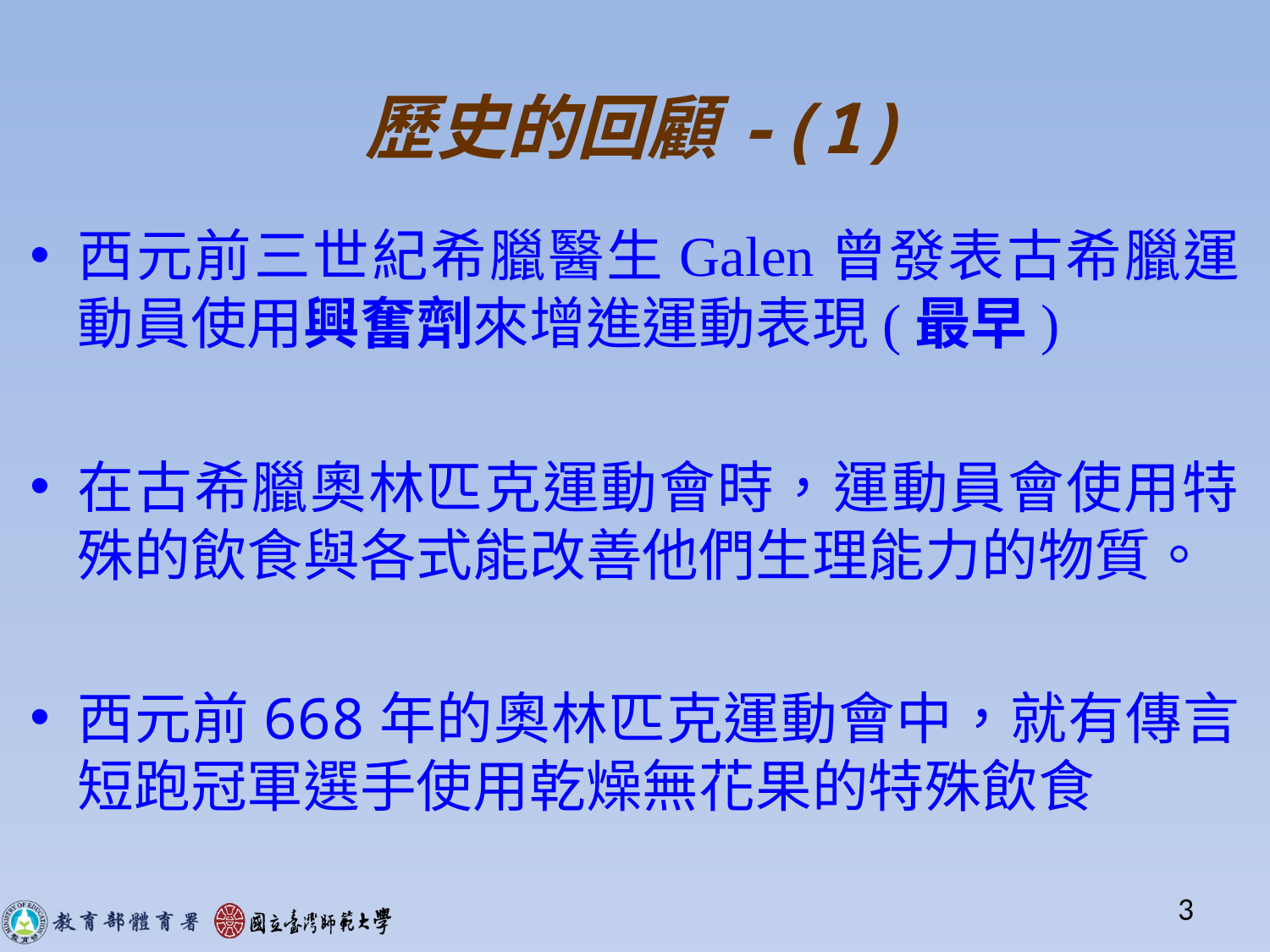

# 歷史的回顧-(1)
西元前三世紀希臘醫生Galen曾發表古希臘運動員使用興奮劑來增進運動表現(最早)

在古希臘奧林匹克運動會時，運動員會使用特殊的飲食與各式能改善他們生理能力的物質。

西元前668年的奧林匹克運動會中，就有傳言短跑冠軍選手使用乾燥無花果的特殊飲食

3